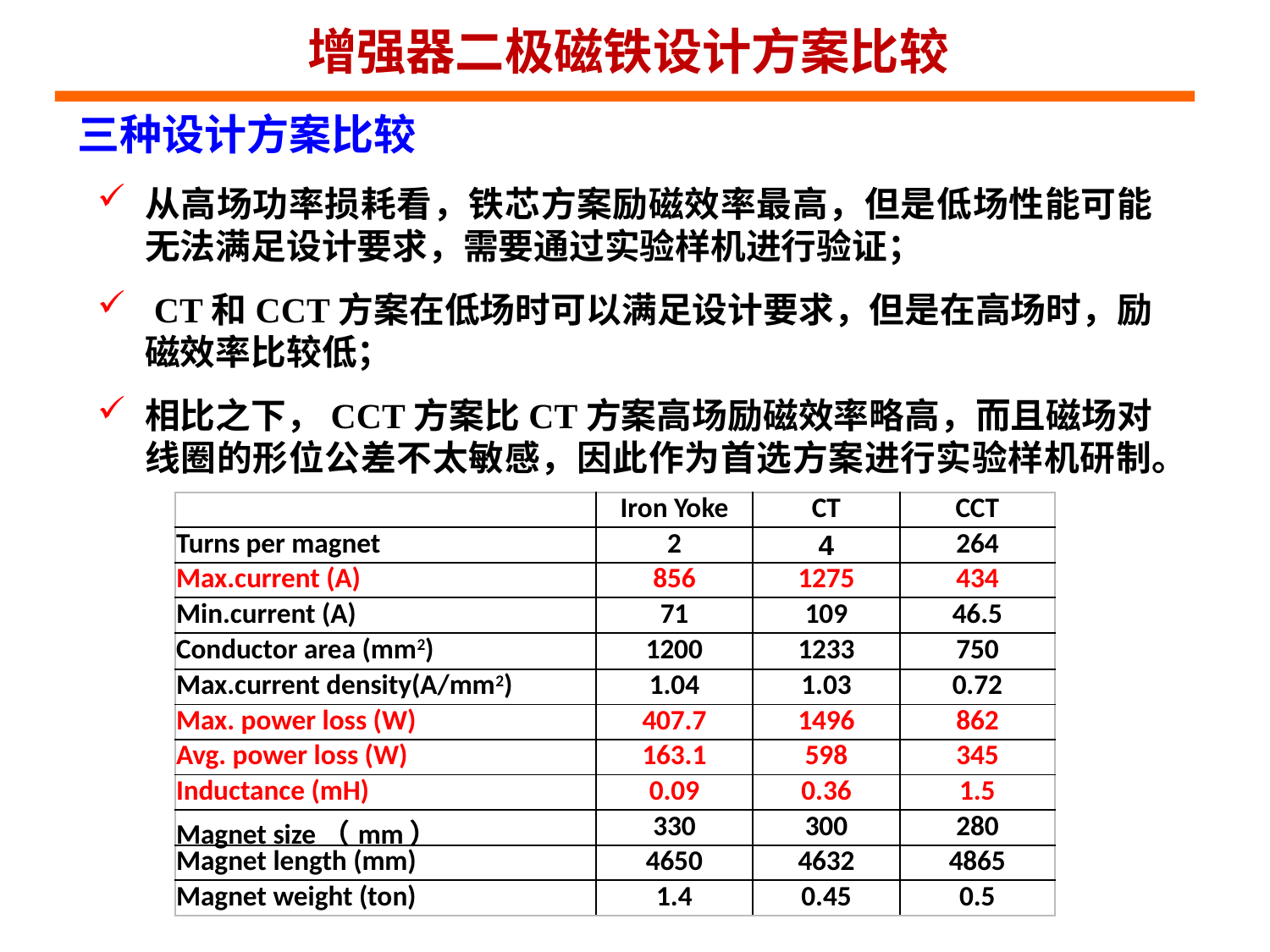

增强器二极磁铁设计方案比较
 三种设计方案比较

从高场功率损耗看，铁芯方案励磁效率最高，但是低场性能可能无法满足设计要求，需要通过实验样机进行验证；
 CT和CCT方案在低场时可以满足设计要求，但是在高场时，励磁效率比较低；
相比之下，CCT方案比CT方案高场励磁效率略高，而且磁场对线圈的形位公差不太敏感，因此作为首选方案进行实验样机研制。
|  | Iron Yoke | CT | CCT |
| --- | --- | --- | --- |
| Turns per magnet | 2 | 4 | 264 |
| Max.current (A) | 856 | 1275 | 434 |
| Min.current (A) | 71 | 109 | 46.5 |
| Conductor area (mm2) | 1200 | 1233 | 750 |
| Max.current density(A/mm2) | 1.04 | 1.03 | 0.72 |
| Max. power loss (W) | 407.7 | 1496 | 862 |
| Avg. power loss (W) | 163.1 | 598 | 345 |
| Inductance (mH) | 0.09 | 0.36 | 1.5 |
| Magnet size（mm） | 330 | 300 | 280 |
| Magnet length (mm) | 4650 | 4632 | 4865 |
| Magnet weight (ton) | 1.4 | 0.45 | 0.5 |